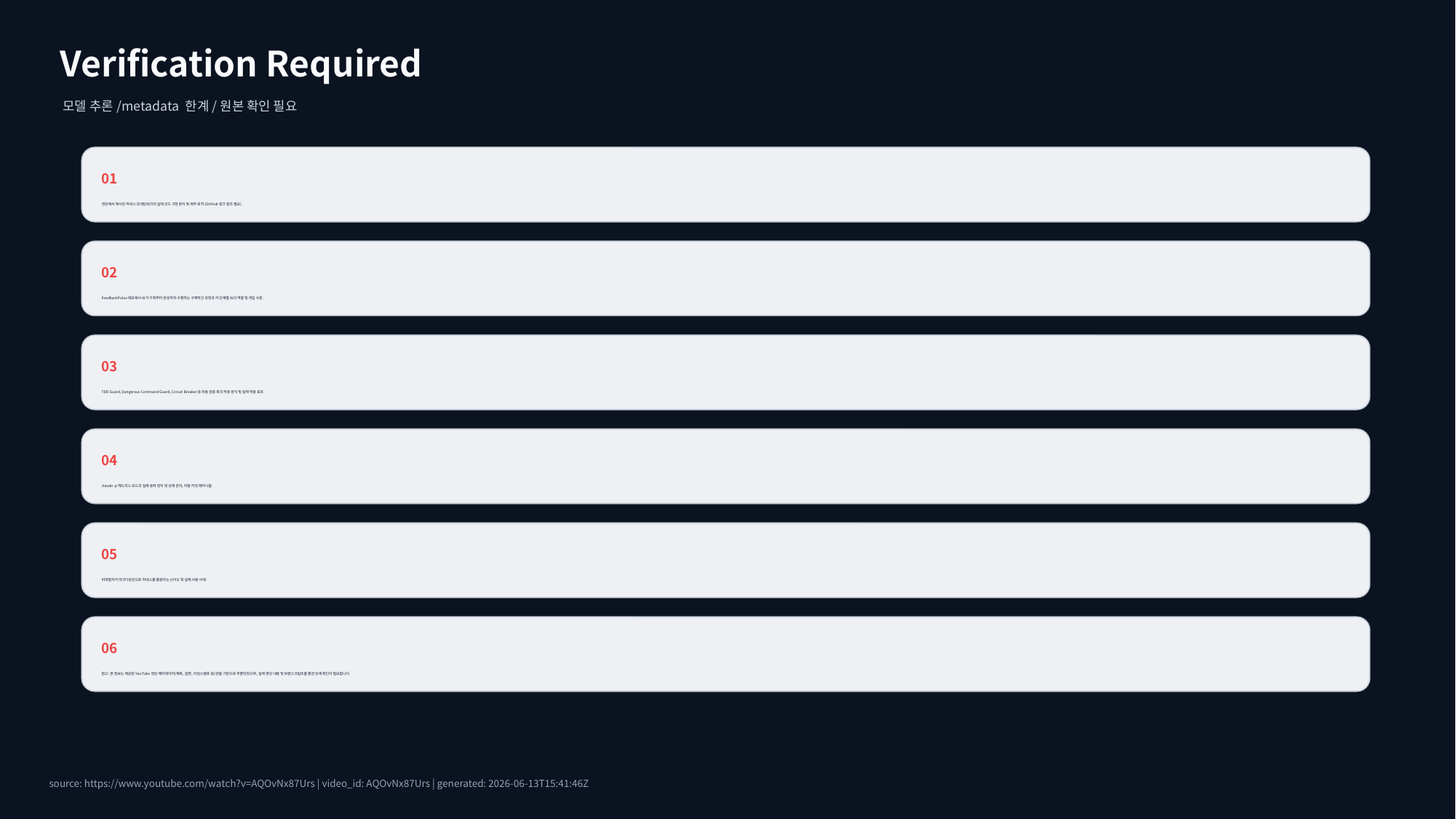

Verification Required
모델 추론/metadata 한계/원본 확인 필요

01
영상에서 제시된 하네스 프레임워크의 실제 코드 구현 방식 및 세부 로직 (GitHub 링크 참조 필요).

02
FeedbackPulse 데모에서 AI가 기획부터 완성까지 수행하는 구체적인 과정과 각 단계별 AI의 역할 및 개입 수준.

03
TDD Guard, Dangerous Command Guard, Circuit Breaker 등 자동 검증 훅의 작동 방식 및 실제 적용 효과.

04
claude -p 헤드리스 모드의 실제 동작 방식 및 상태 관리, 자동 커밋 메커니즘.

05
비개발자가 마크다운만으로 하네스를 활용하는 난이도 및 실제 사용 사례.

06
참고: 본 정보는 제공된 YouTube 영상 메타데이터(제목, 설명, 타임스탬프 등)만을 기반으로 추론되었으며, 실제 영상 내용 및 트랜스크립트를 통한 상세 확인이 필요합니다.
source: https://www.youtube.com/watch?v=AQOvNx87Urs | video_id: AQOvNx87Urs | generated: 2026-06-13T15:41:46Z